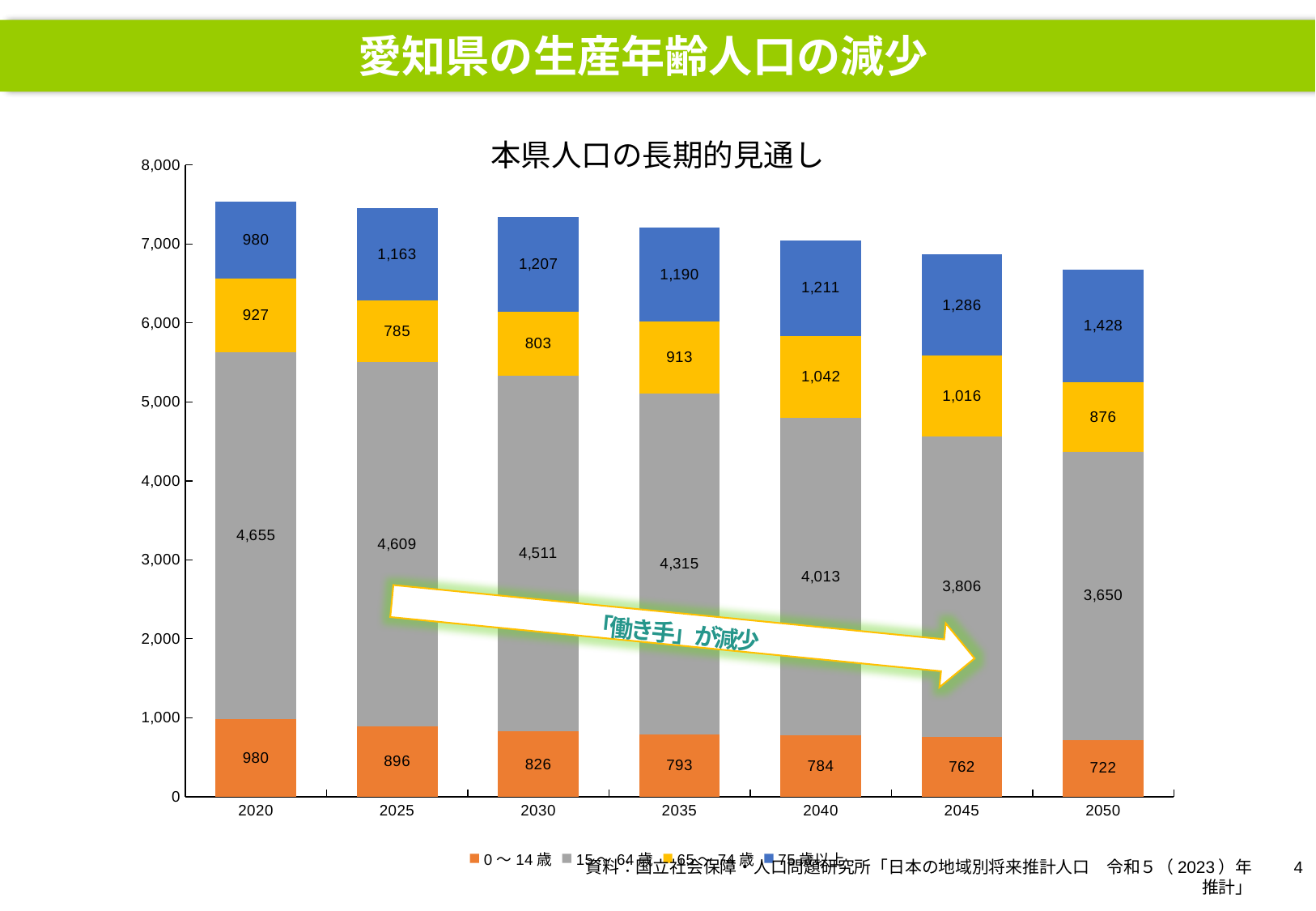

愛知県の生産年齢人口の減少
本県人口の長期的見通し

### Chart

| Category | 0～14歳 | 15～64歳 | 65～74歳 | 75歳以上 |
|---|---|---|---|---|
| 2020 | 980.0 | 4655.0 | 927.0 | 980.0 |
| 2025 | 896.0 | 4609.0 | 785.0 | 1163.0 |
| 2030 | 826.0 | 4511.0 | 803.0 | 1207.0 |
| 2035 | 793.0 | 4315.0 | 913.0 | 1190.0 |
| 2040 | 784.0 | 4013.0 | 1042.0 | 1211.0 |
| 2045 | 762.0 | 3806.0 | 1016.0 | 1286.0 |
| 2050 | 722.0 | 3650.0 | 876.0 | 1428.0 |
「働き手」が減少
4
資料：国立社会保障・人口問題研究所「日本の地域別将来推計人口　令和５（2023）年推計」